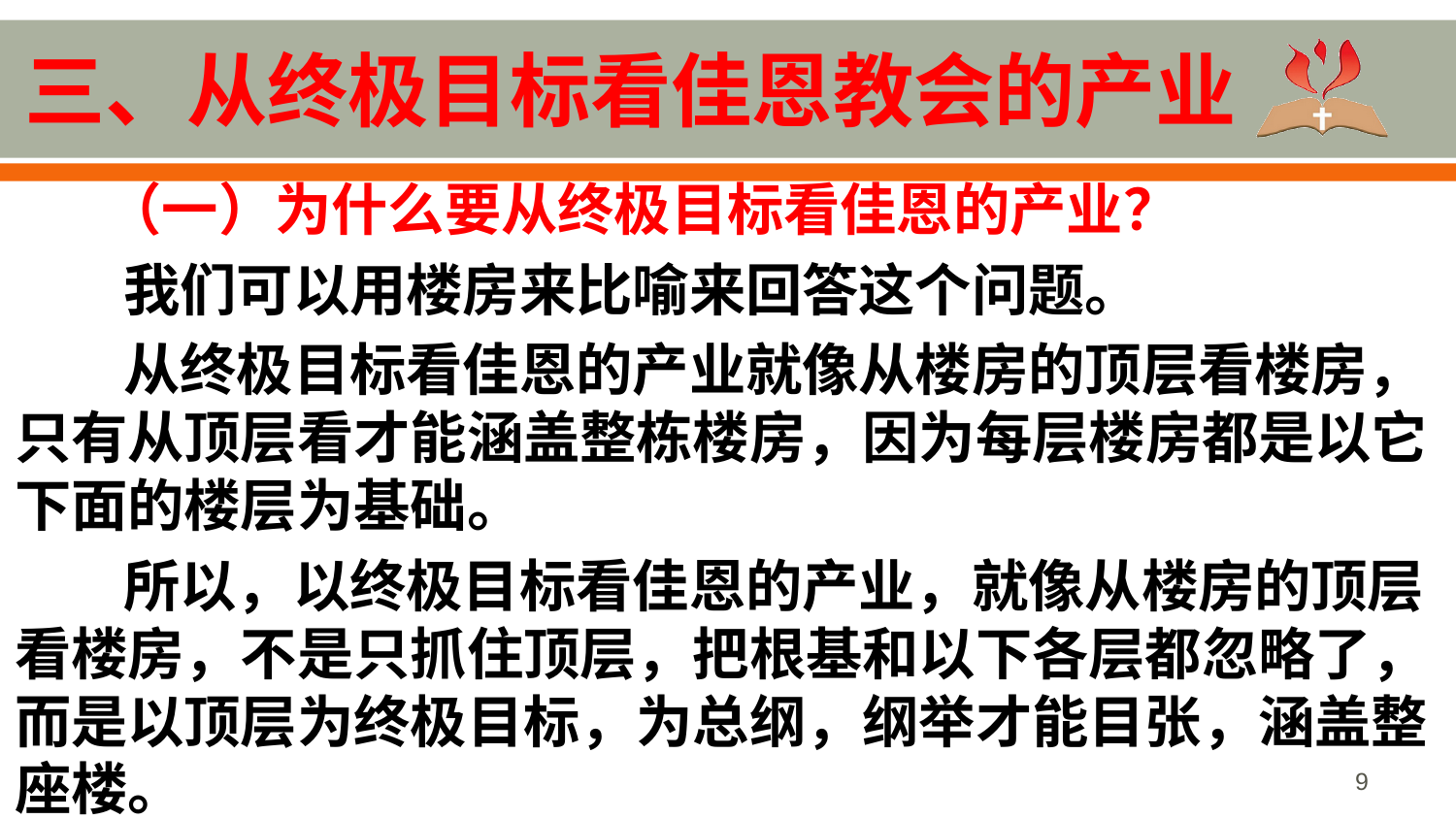

# 三、从终极目标看佳恩教会的产业
      （一）为什么要从终极目标看佳恩的产业？
我们可以用楼房来比喻来回答这个问题。
从终极目标看佳恩的产业就像从楼房的顶层看楼房，只有从顶层看才能涵盖整栋楼房，因为每层楼房都是以它下面的楼层为基础。
所以，以终极目标看佳恩的产业，就像从楼房的顶层看楼房，不是只抓住顶层，把根基和以下各层都忽略了，而是以顶层为终极目标，为总纲，纲举才能目张，涵盖整座楼。

9